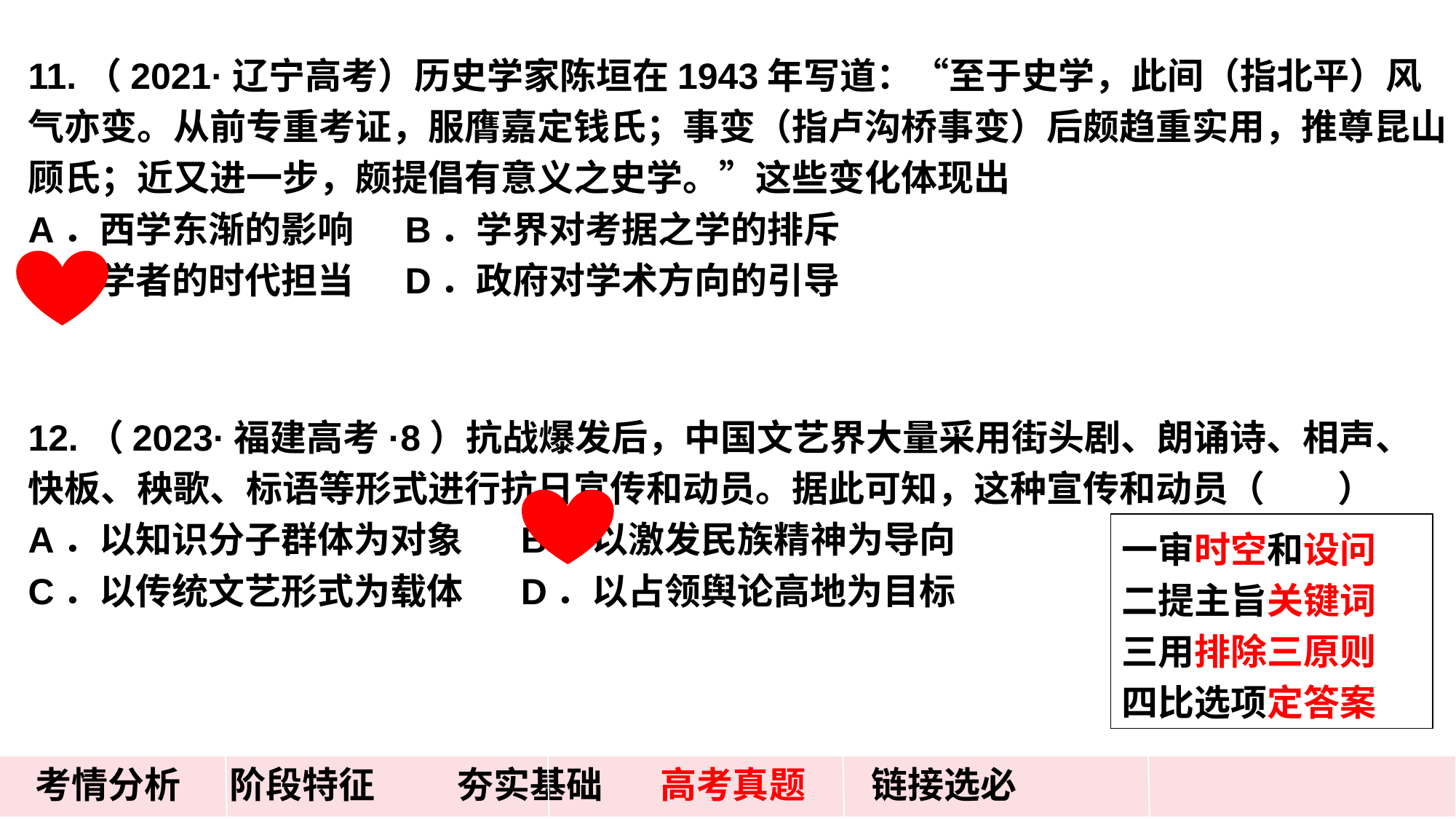

11.（2021·辽宁高考）历史学家陈垣在1943年写道：“至于史学，此间（指北平）风气亦变。从前专重考证，服膺嘉定钱氏；事变（指卢沟桥事变）后颇趋重实用，推尊昆山顾氏；近又进一步，颇提倡有意义之史学。”这些变化体现出
A．西学东渐的影响	     B．学界对考据之学的排斥
C．学者的时代担当	     D．政府对学术方向的引导

12.（2023·福建高考·8）抗战爆发后，中国文艺界大量采用街头剧、朗诵诗、相声、快板、秧歌、标语等形式进行抗日宣传和动员。据此可知，这种宣传和动员（　　）
A．以知识分子群体为对象      B．以激发民族精神为导向
C．以传统文艺形式为载体      D．以占领舆论高地为目标

一审时空和设问
二提主旨关键词
三用排除三原则
四比选项定答案
  考情分析      阶段特征          夯实基础       高考真题        链接选必